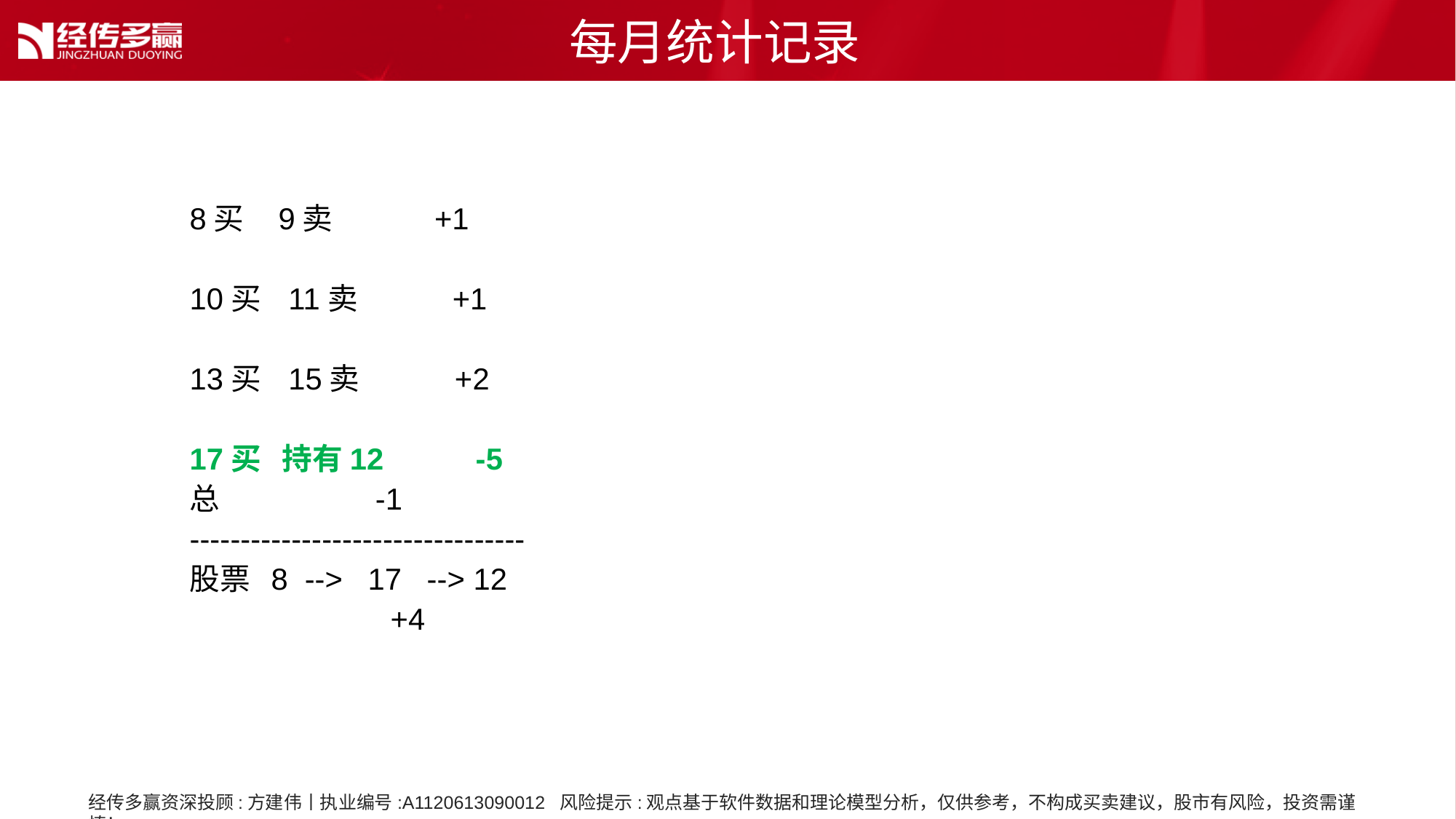

每月统计记录
8买    9卖              +1

10买   11卖             +1

13买   15卖             +2

17买   持有12           -5
总                      -1
---------------------------------
股票  8  -->   17   --> 12
                        +4